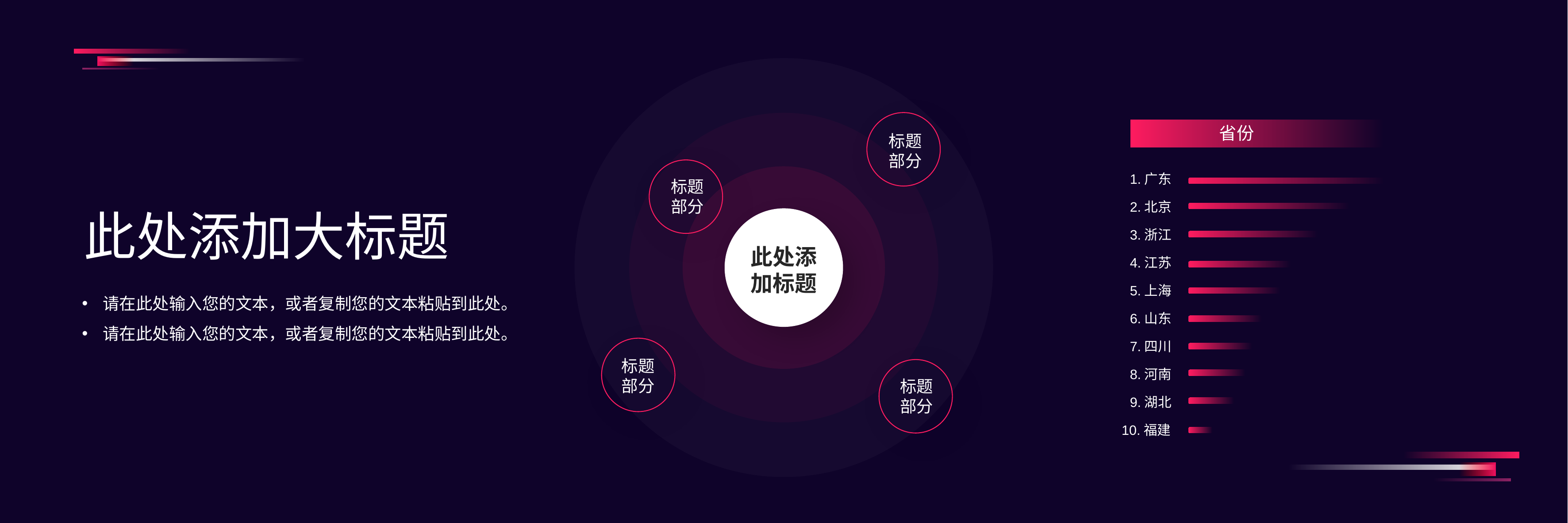

省份

标题
部分

1.广东
标题
部分

2.北京
此处添加大标题

3.浙江

此处添加标题
4.江苏

5.上海
请在此处输入您的文本，或者复制您的文本粘贴到此处。
请在此处输入您的文本，或者复制您的文本粘贴到此处。

6.山东

7.四川

标题
部分

8.河南

标题
部分
9.湖北

10.福建